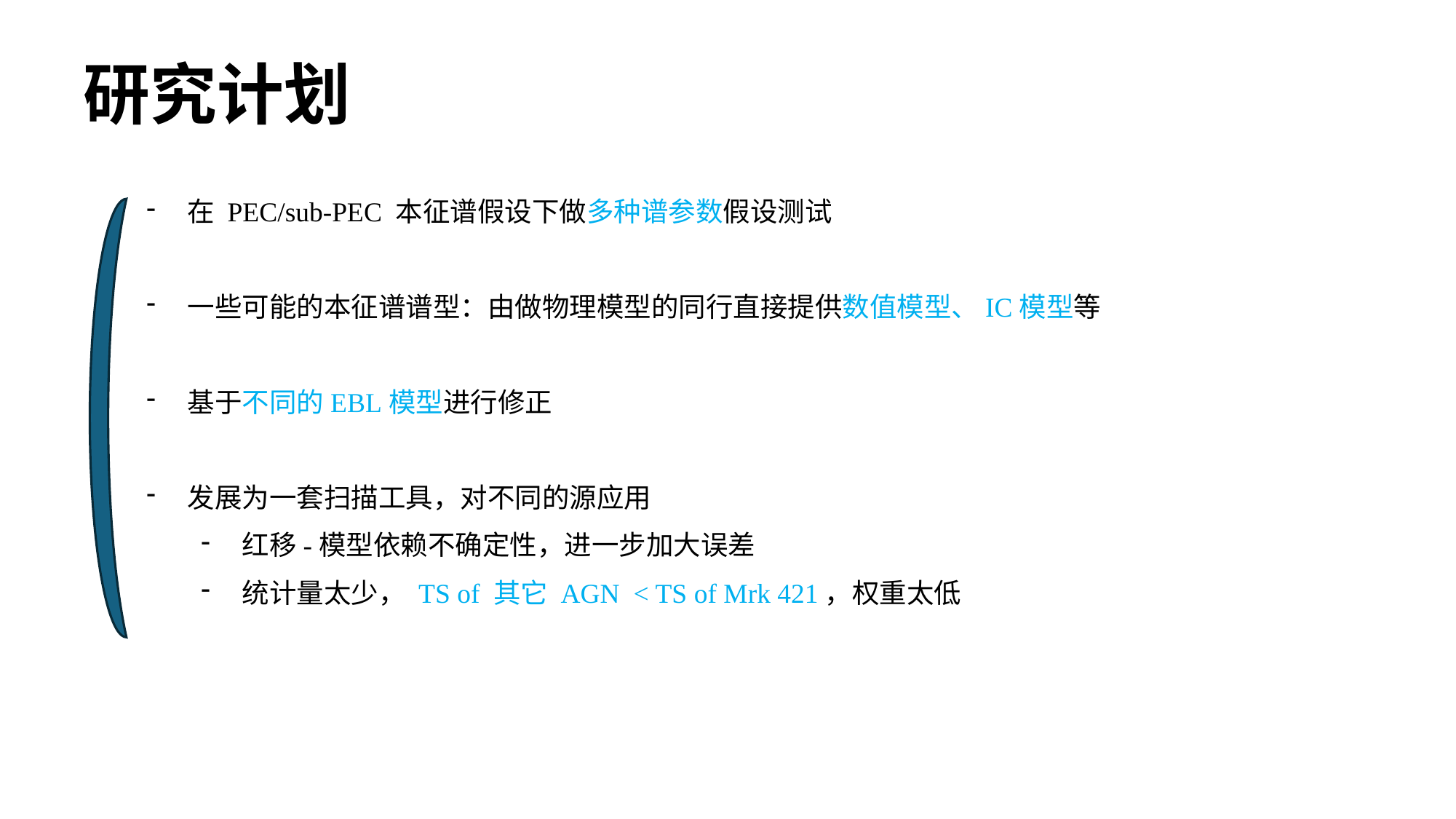

# 研究计划
在 PEC/sub-PEC 本征谱假设下做多种谱参数假设测试

一些可能的本征谱谱型：由做物理模型的同行直接提供数值模型、IC模型等

基于不同的EBL模型进行修正

发展为一套扫描工具，对不同的源应用
红移-模型依赖不确定性，进一步加大误差
统计量太少， TS of 其它 AGN  < TS of Mrk 421，权重太低